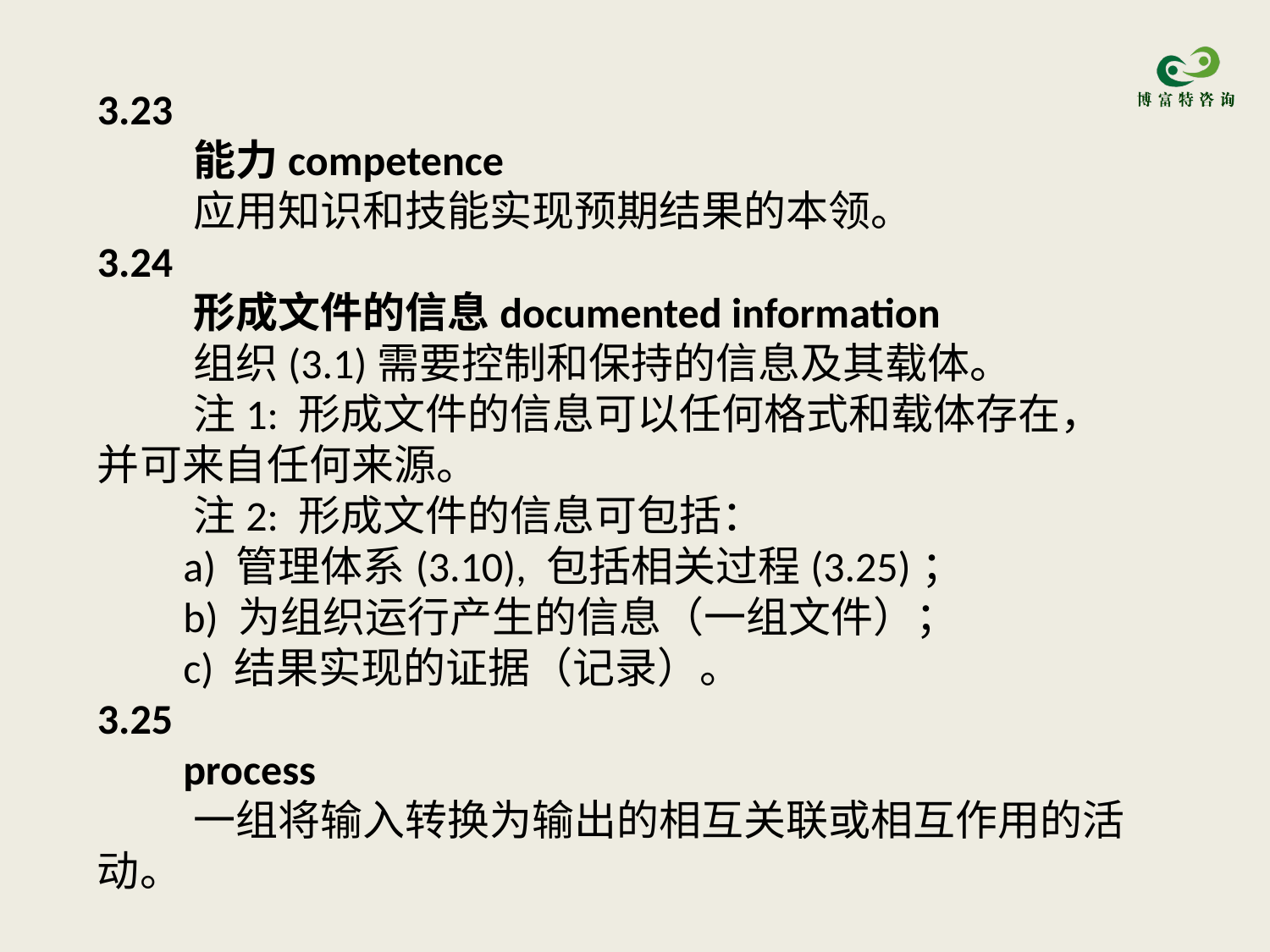

3.23
         能力competence
         应用知识和技能实现预期结果的本领。
3.24
         形成文件的信息documented information
         组织(3.1)需要控制和保持的信息及其载体。
         注1: 形成文件的信息可以任何格式和载体存在，并可来自任何来源。
         注2: 形成文件的信息可包括：
         a) 管理体系(3.10), 包括相关过程(3.25)；
         b) 为组织运行产生的信息（一组文件）；
         c) 结果实现的证据（记录）。
3.25
         process
         一组将输入转换为输出的相互关联或相互作用的活动。